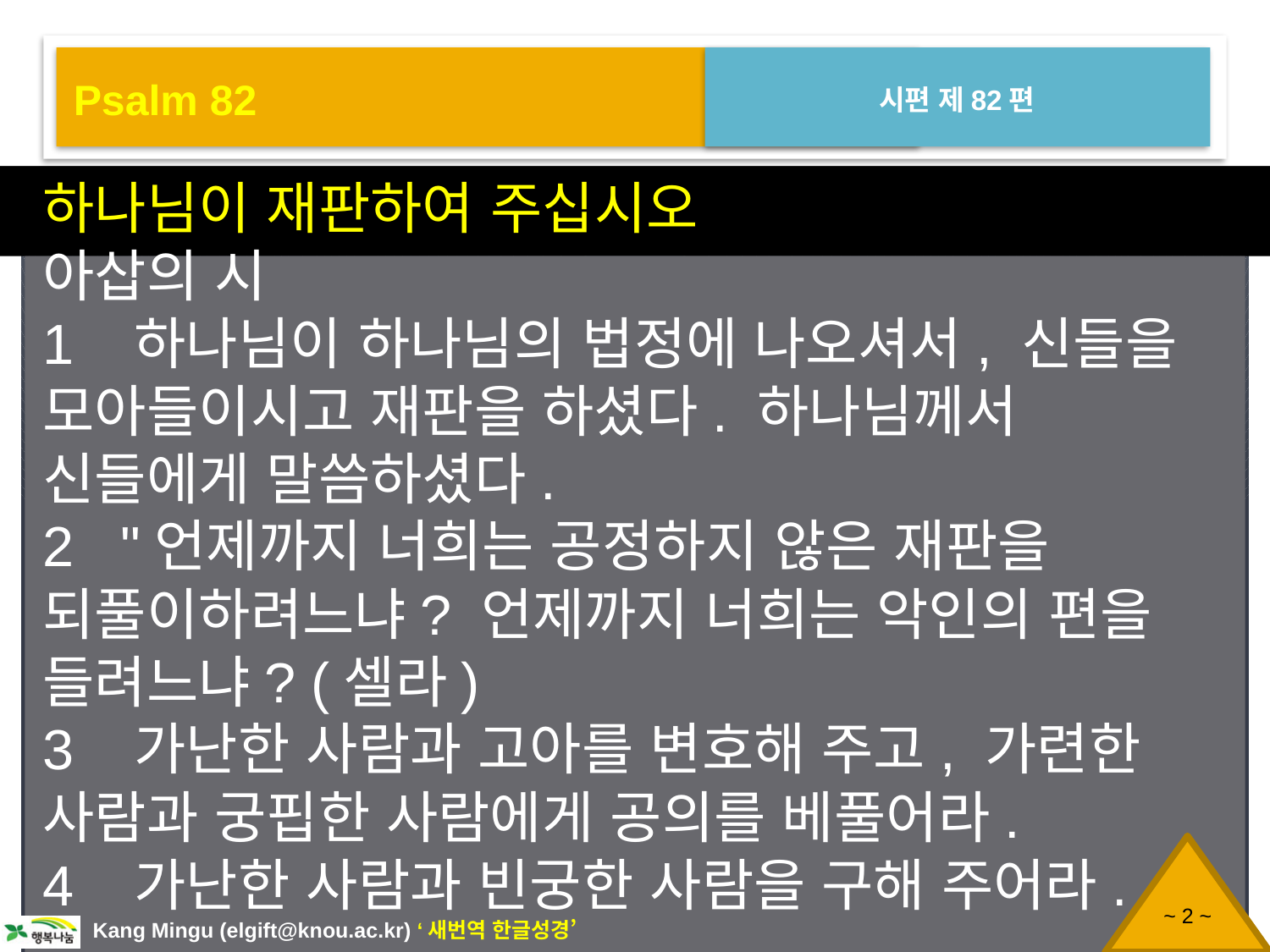

Psalm 82
시편 제82편
하나님이 재판하여 주십시오
아삽의 시
1   하나님이 하나님의 법정에 나오셔서, 신들을 모아들이시고 재판을 하셨다. 하나님께서 신들에게 말씀하셨다.
2   "언제까지 너희는 공정하지 않은 재판을 되풀이하려느냐? 언제까지 너희는 악인의 편을 들려느냐? (셀라)
3   가난한 사람과 고아를 변호해 주고, 가련한 사람과 궁핍한 사람에게 공의를 베풀어라.
4   가난한 사람과 빈궁한 사람을 구해 주어라.